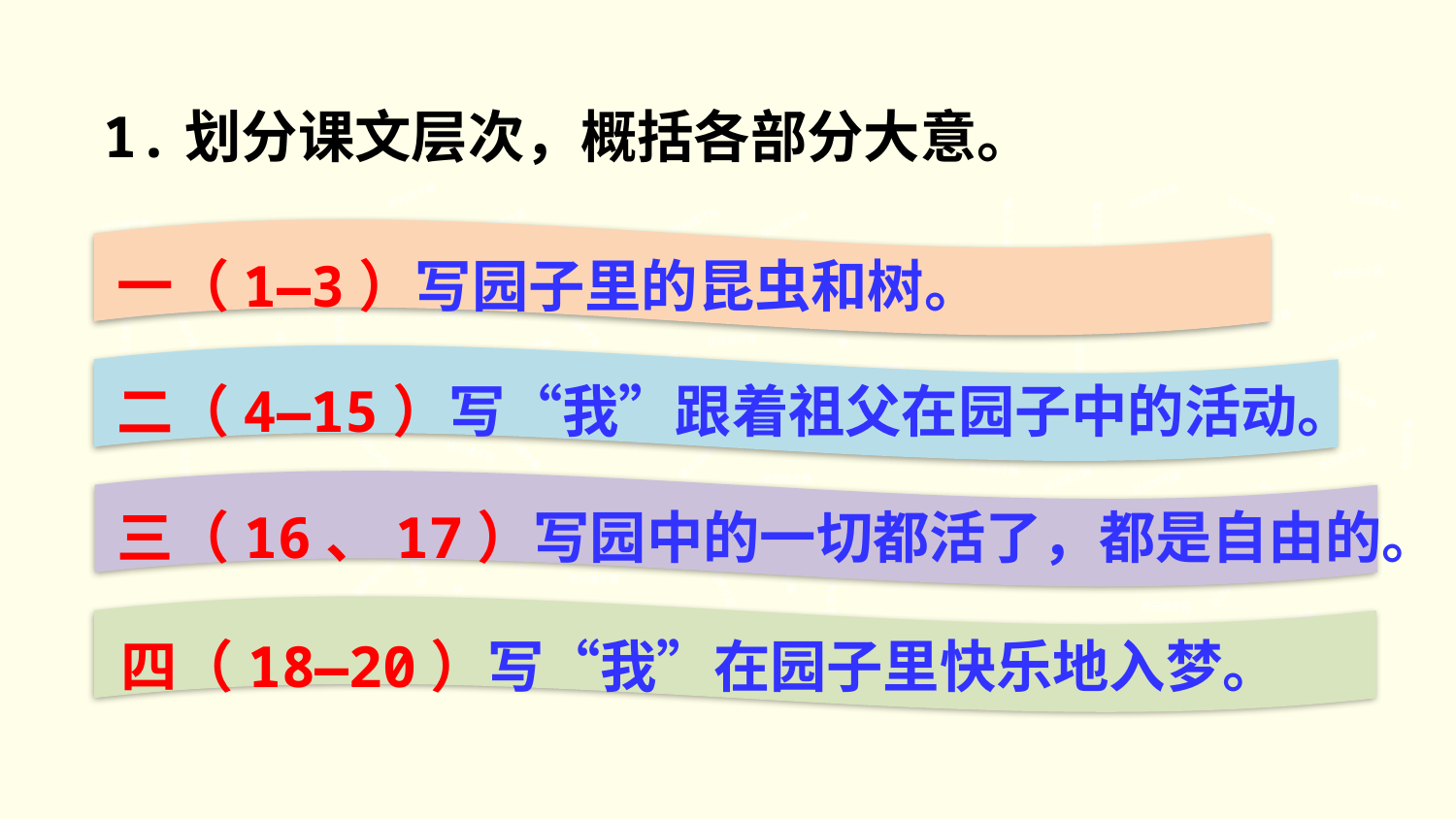

1.划分课文层次，概括各部分大意。
状元成才路
状元成才路
状元成才路
状元成才路
状元成才路
状元成才路
状元成才路
状元成才路
状元成才路
状元成才路

一（1—3）写园子里的昆虫和树。
状元成才路
状元成才路
状元成才路
状元成才路
状元成才路
状元成才路
状元成才路
状元成才路
状元成才路
状元成才路
状元成才路
状元成才路
状元成才路
状元成才路
状元成才路
状元成才路
状元成才路
状元成才路
状元成才路
状元成才路
状元成才路
状元成才路
状元成才路
状元成才路
状元成才路
状元成才路
状元成才路

二（4—15）写“我”跟着祖父在园子中的活动。
状元成才路
状元成才路
状元成才路
状元成才路
状元成才路
状元成才路
状元成才路
状元成才路
状元成才路
状元成才路
状元成才路
状元成才路
状元成才路
状元成才路
状元成才路
状元成才路
状元成才路
状元成才路
状元成才路
状元成才路
状元成才路
状元成才路
状元成才路
状元成才路
状元成才路
状元成才路
状元成才路
状元成才路
状元成才路

三（16、17）写园中的一切都活了，都是自由的。
状元成才路
状元成才路
状元成才路
状元成才路
状元成才路
状元成才路
状元成才路
状元成才路
状元成才路
状元成才路
状元成才路
状元成才路
状元成才路
状元成才路
状元成才路
状元成才路
状元成才路
状元成才路
状元成才路
状元成才路
状元成才路
状元成才路
状元成才路
状元成才路
状元成才路
状元成才路
状元成才路

四（18—20）写“我”在园子里快乐地入梦。
状元成才路
状元成才路
状元成才路
状元成才路
状元成才路
状元成才路
状元成才路